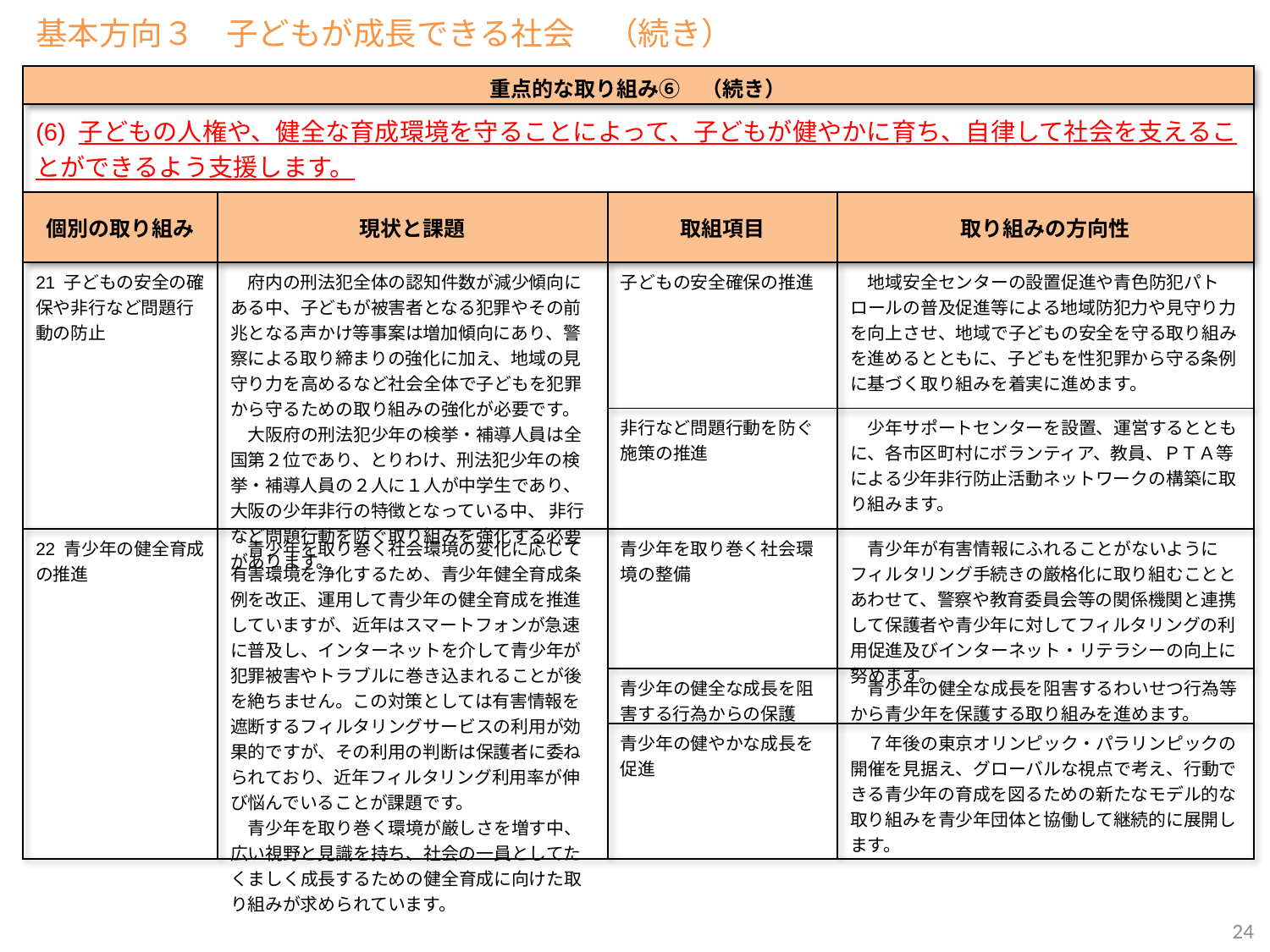

基本方向３　子どもが成長できる社会　（続き）
| 重点的な取り組み⑥　（続き） |  |  |  |
| --- | --- | --- | --- |
| (6) 子どもの人権や、健全な育成環境を守ることによって、子どもが健やかに育ち、自律して社会を支えることができるよう支援します。 |  |  |  |
| 個別の取り組み | 現状と課題 | 取組項目 | 取り組みの方向性 |
| 21 子どもの安全の確保や非行など問題行動の防止 | 府内の刑法犯全体の認知件数が減少傾向にある中、子どもが被害者となる犯罪やその前兆となる声かけ等事案は増加傾向にあり、警察による取り締まりの強化に加え、地域の見守り力を高めるなど社会全体で子どもを犯罪から守るための取り組みの強化が必要です。 　大阪府の刑法犯少年の検挙・補導人員は全国第２位であり、とりわけ、刑法犯少年の検挙・補導人員の２人に１人が中学生であり、大阪の少年非行の特徴となっている中、 非行など問題行動を防ぐ取り組みを強化する必要があります。 | 子どもの安全確保の推進 | 地域安全センターの設置促進や青色防犯パトロールの普及促進等による地域防犯力や見守り力を向上させ、地域で子どもの安全を守る取り組みを進めるとともに、子どもを性犯罪から守る条例に基づく取り組みを着実に進めます。 |
|  |  | 非行など問題行動を防ぐ施策の推進 | 少年サポートセンターを設置、運営するとともに、各市区町村にボランティア、教員、ＰＴＡ等による少年非行防止活動ネットワークの構築に取り組みます。 |
| 22 青少年の健全育成の推進 | 青少年を取り巻く社会環境の変化に応じて有害環境を浄化するため、青少年健全育成条例を改正、運用して青少年の健全育成を推進していますが、近年はスマートフォンが急速に普及し、インターネットを介して青少年が犯罪被害やトラブルに巻き込まれることが後を絶ちません。この対策としては有害情報を遮断するフィルタリングサービスの利用が効果的ですが、その利用の判断は保護者に委ねられており、近年フィルタリング利用率が伸び悩んでいることが課題です。 　青少年を取り巻く環境が厳しさを増す中、広い視野と見識を持ち、社会の一員としてたくましく成長するための健全育成に向けた取り組みが求められています。 | 青少年を取り巻く社会環境の整備 | 青少年が有害情報にふれることがないようにフィルタリング手続きの厳格化に取り組むこととあわせて、警察や教育委員会等の関係機関と連携して保護者や青少年に対してフィルタリングの利用促進及びインターネット・リテラシーの向上に努めます。 |
|  |  | 青少年の健全な成長を阻害する行為からの保護 | 青少年の健全な成長を阻害するわいせつ行為等から青少年を保護する取り組みを進めます。 |
|  |  | 青少年の健やかな成長を促進 | ７年後の東京オリンピック・パラリンピックの開催を見据え、グローバルな視点で考え、行動できる青少年の育成を図るための新たなモデル的な取り組みを青少年団体と協働して継続的に展開します。 |
24